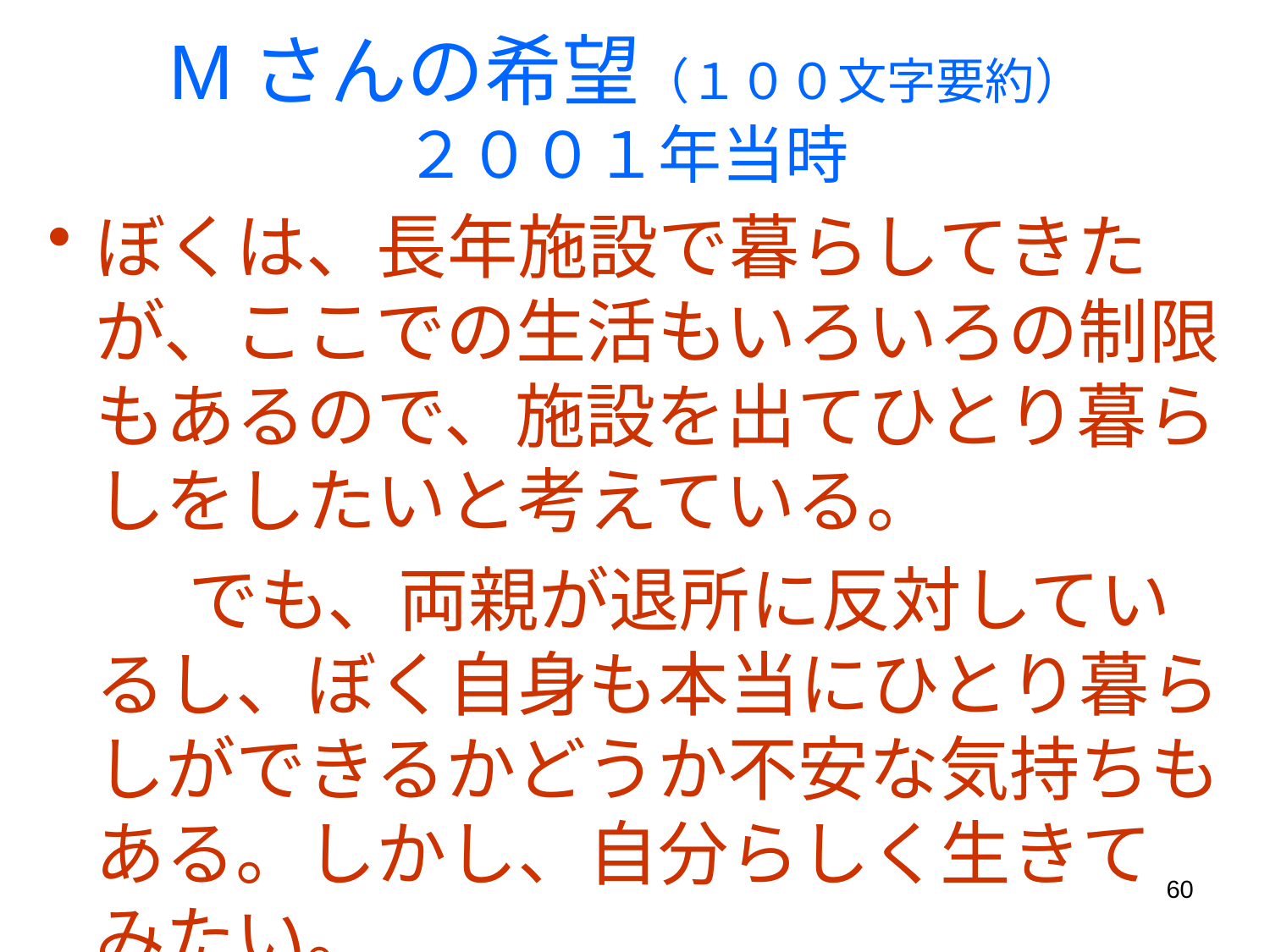

# Mさんの希望（１００文字要約） ２００１年当時
ぼくは、長年施設で暮らしてきたが、ここでの生活もいろいろの制限もあるので、施設を出てひとり暮らしをしたいと考えている。
　　でも、両親が退所に反対しているし、ぼく自身も本当にひとり暮らしができるかどうか不安な気持ちもある。しかし、自分らしく生きてみたい。
60